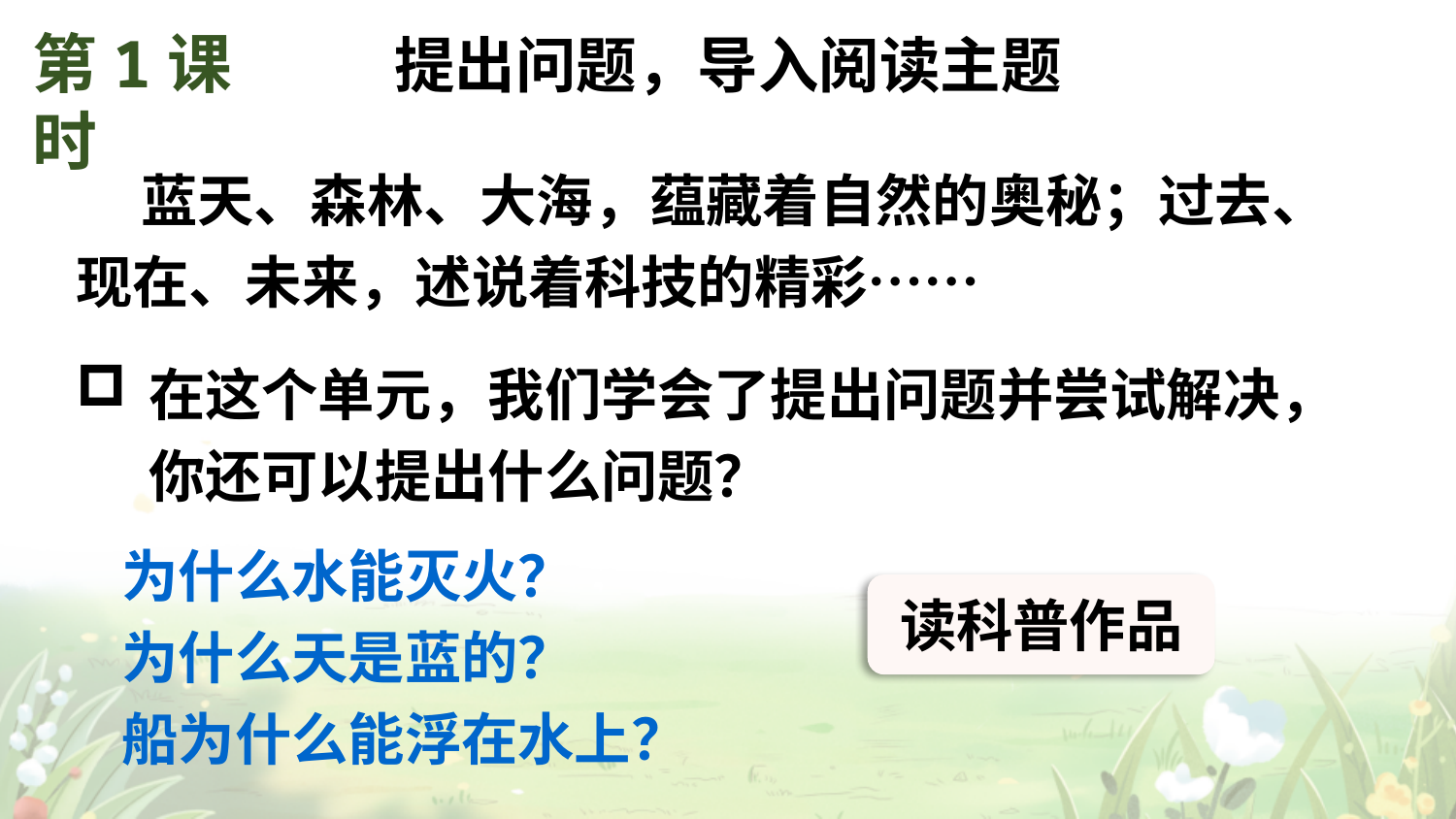

第1课时
提出问题，导入阅读主题
    蓝天、森林、大海，蕴藏着自然的奥秘；过去、现在、未来，述说着科技的精彩……
在这个单元，我们学会了提出问题并尝试解决，你还可以提出什么问题？
    为什么水能灭火？
    为什么天是蓝的？
    船为什么能浮在水上？
读科普作品